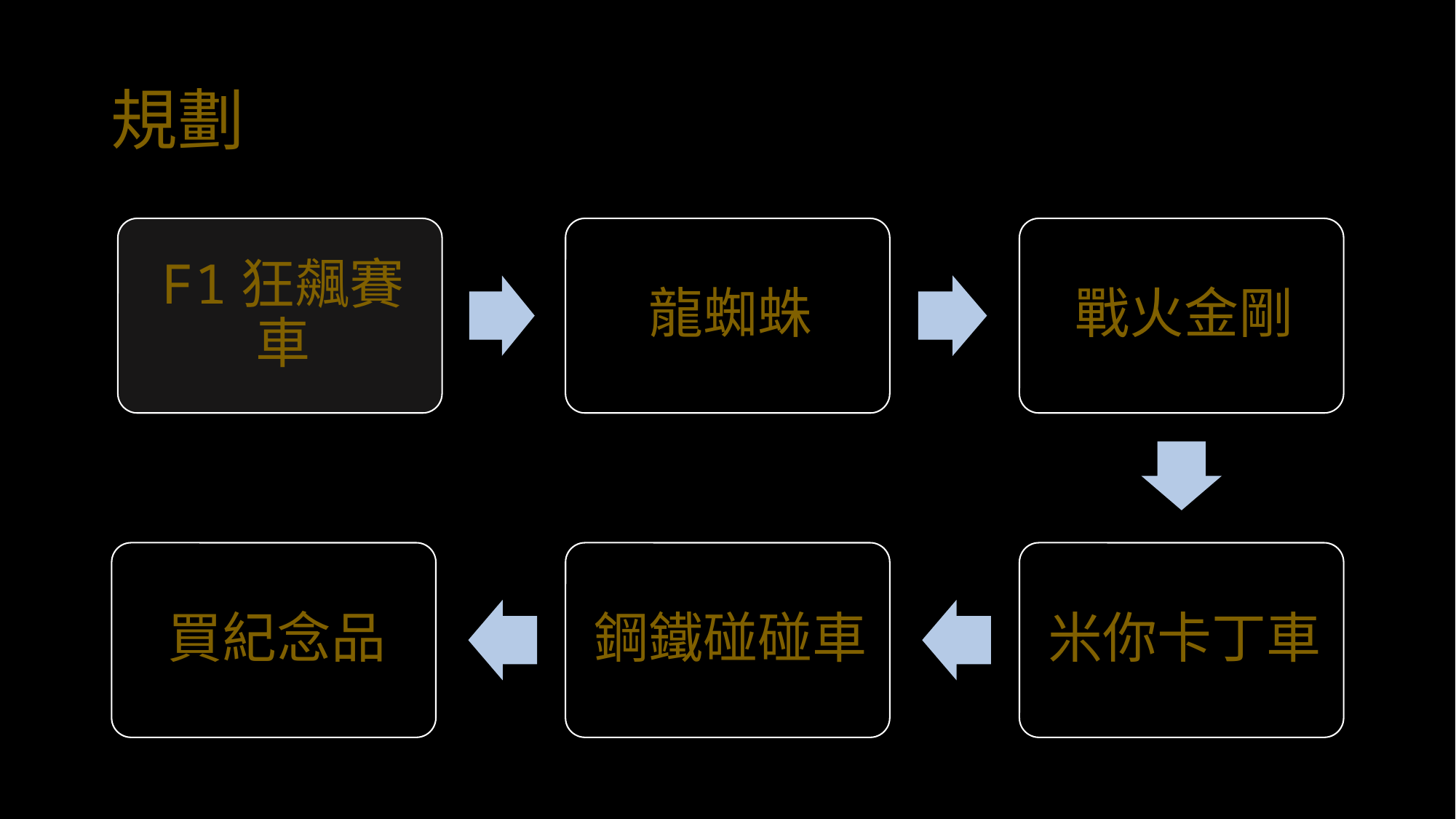

# 規劃
F1狂飆賽車

龍蜘蛛

戰火金剛

米你卡丁車

鋼鐵碰碰車

買紀念品